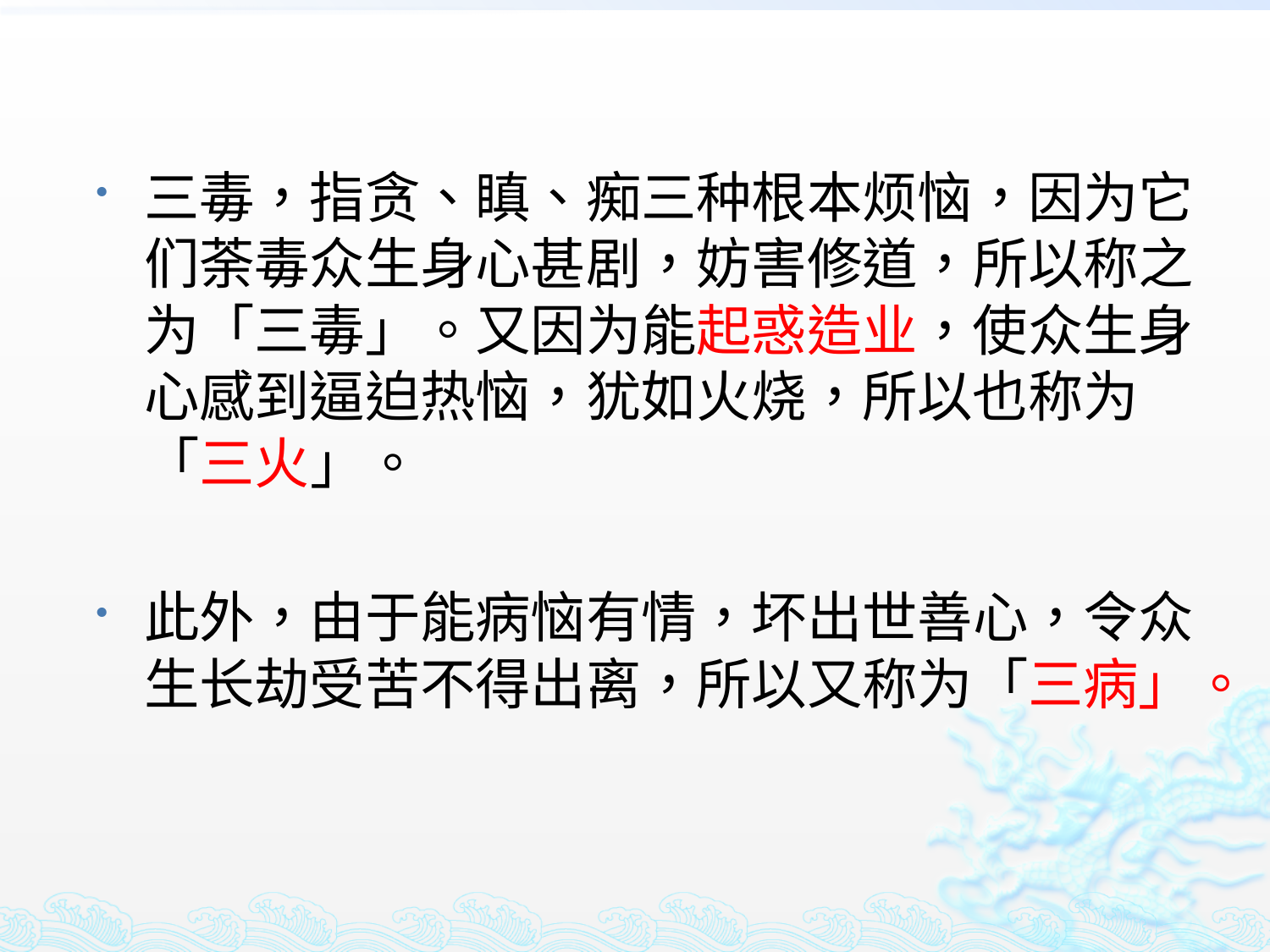

三毒，指贪、瞋、痴三种根本烦恼，因为它们荼毒众生身心甚剧，妨害修道，所以称之为「三毒」。又因为能起惑造业，使众生身心感到逼迫热恼，犹如火烧，所以也称为「三火」。

此外，由于能病恼有情，坏出世善心，令众生长劫受苦不得出离，所以又称为「三病」。